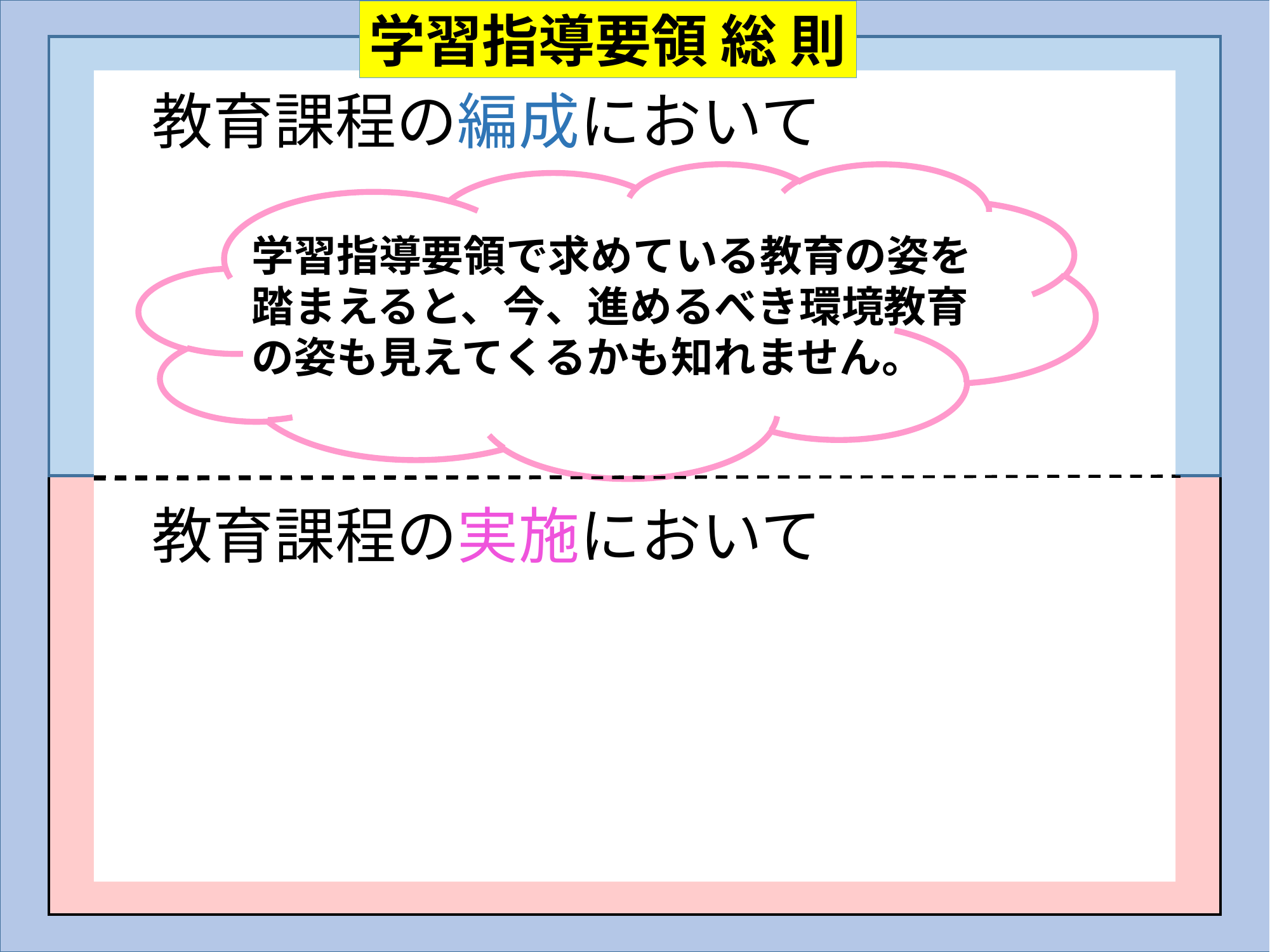

学習指導要領 総 則

教育課程の編成において

教育課程の実施において

学習指導要領で求めている教育の姿を踏まえると、今、進めるべき環境教育の姿も見えてくるかも知れません。